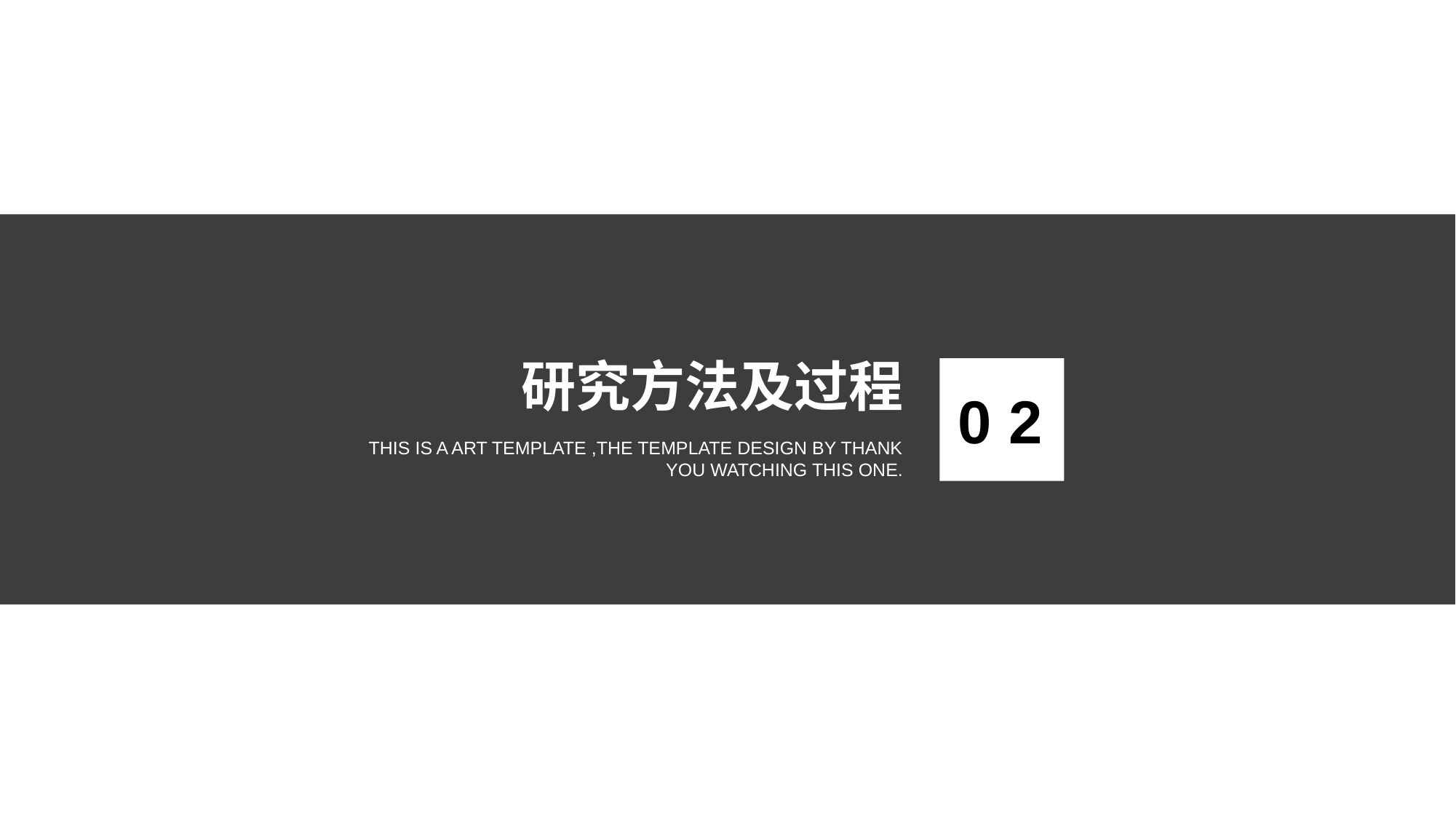

研究方法及过程

0 2
THIS IS A ART TEMPLATE ,THE TEMPLATE DESIGN BY THANK YOU WATCHING THIS ONE.